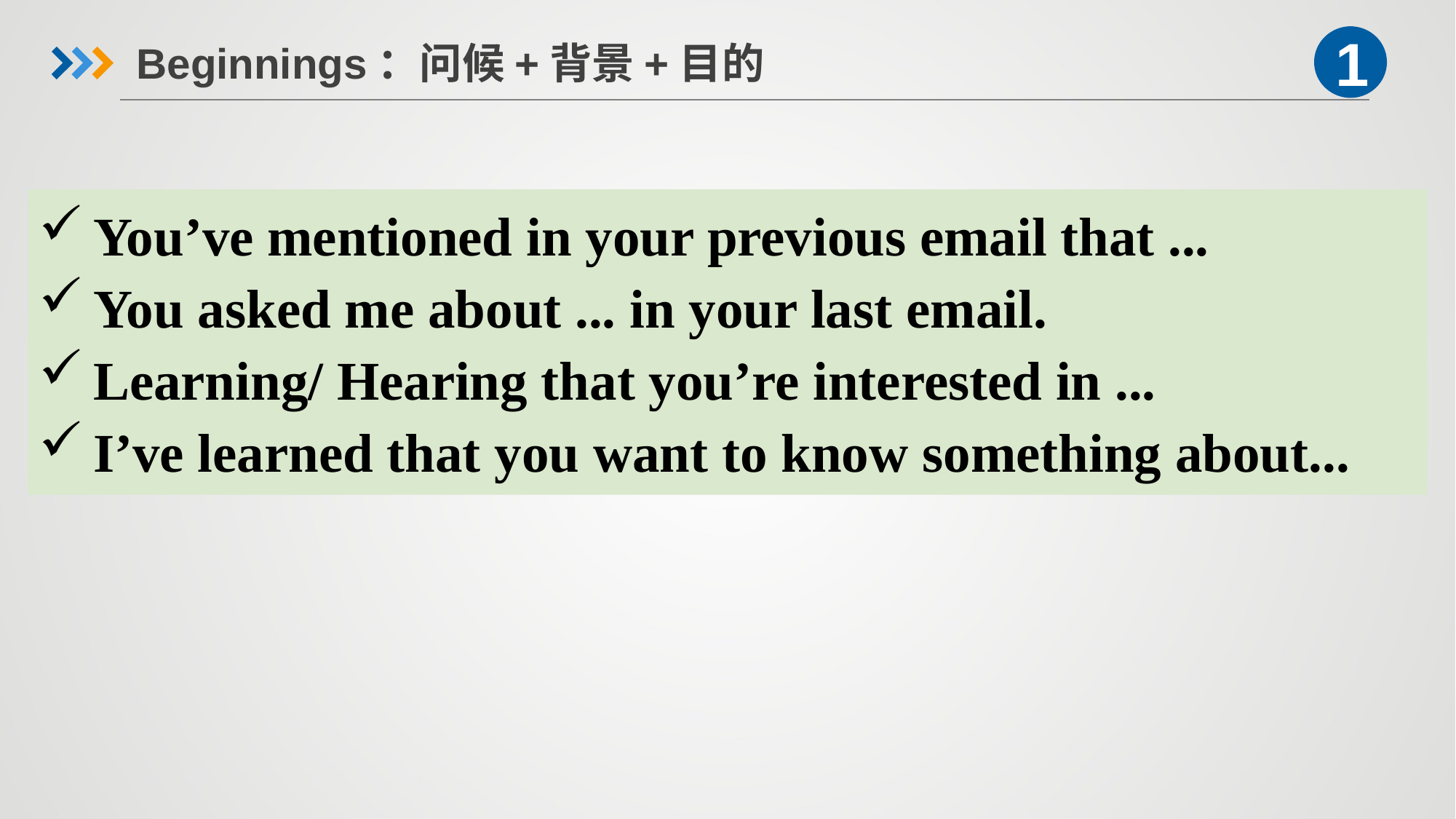

1
Beginnings：问候+背景+目的
You’ve mentioned in your previous email that ...
You asked me about ... in your last email.
Learning/ Hearing that you’re interested in ...
I’ve learned that you want to know something about...